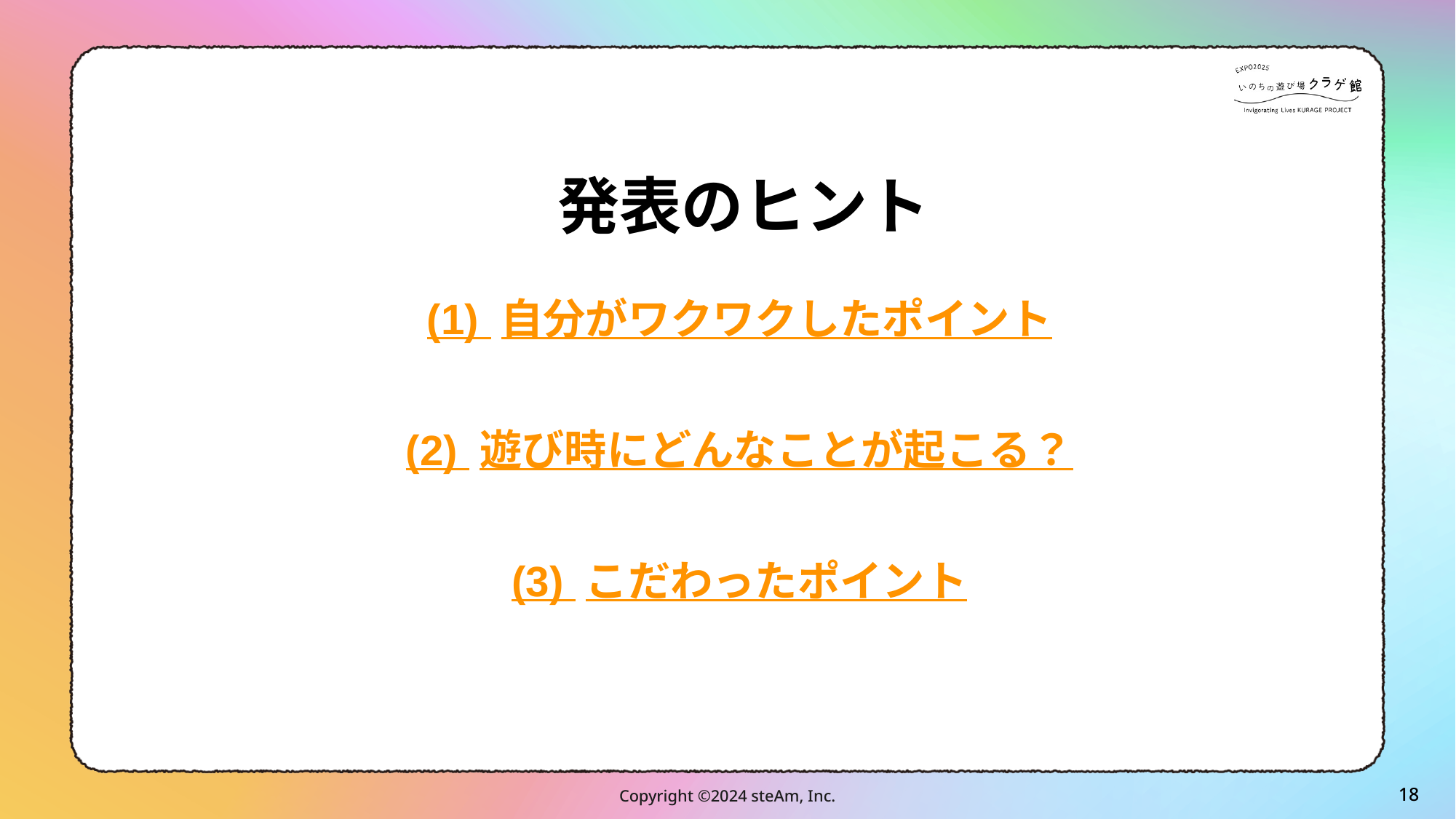

発表のヒント
(1) 自分がワクワクしたポイント

(2) 遊び時にどんなことが起こる？

(3) こだわったポイント